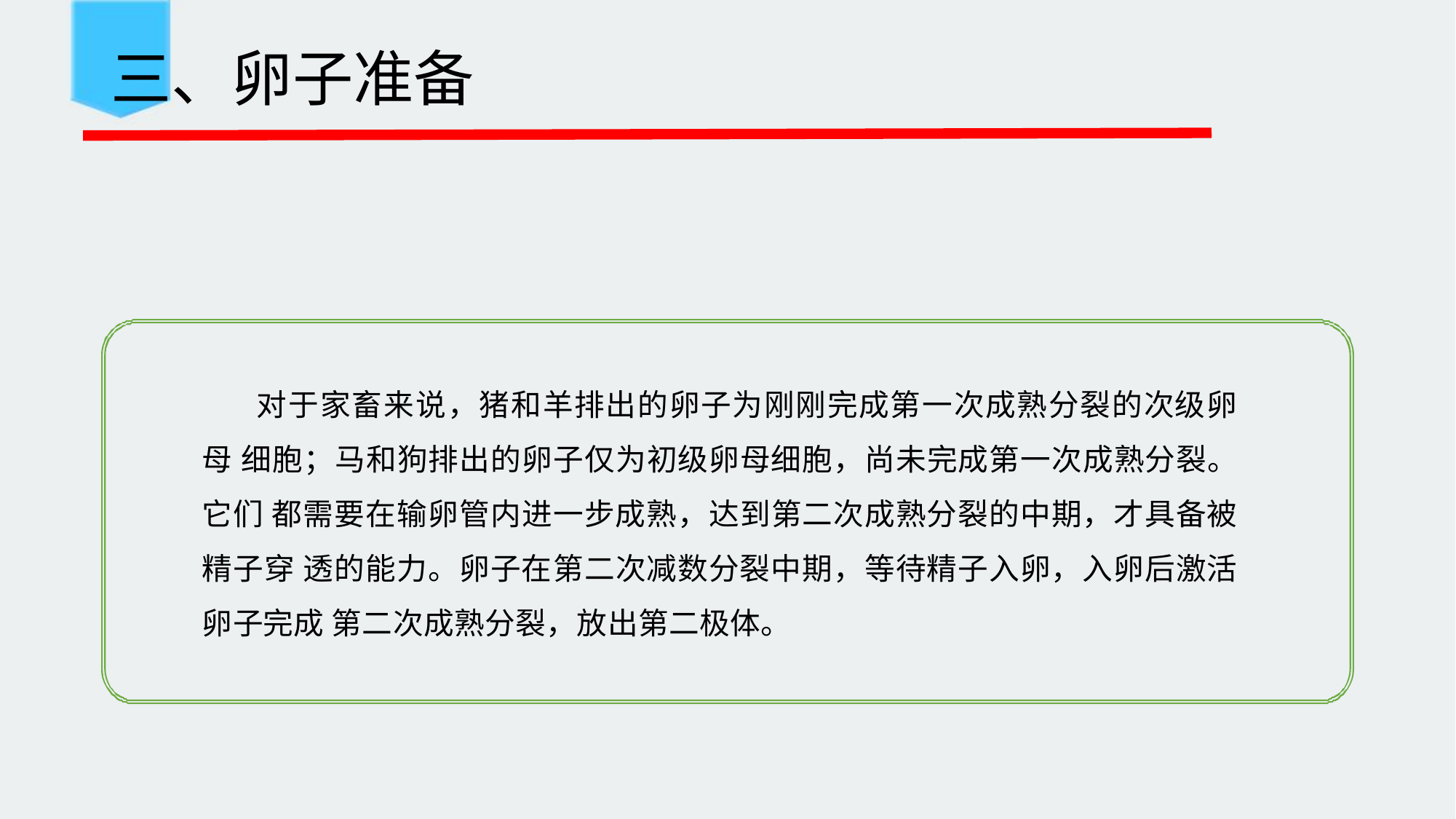

三、卵子准备

对于家畜来说，猪和羊排出的卵子为刚刚完成第一次成熟分裂的次级卵母 细胞；马和狗排出的卵子仅为初级卵母细胞，尚未完成第一次成熟分裂。它们 都需要在输卵管内进一步成熟，达到第二次成熟分裂的中期，才具备被精子穿 透的能力。卵子在第二次减数分裂中期，等待精子入卵，入卵后激活卵子完成 第二次成熟分裂，放出第二极体。